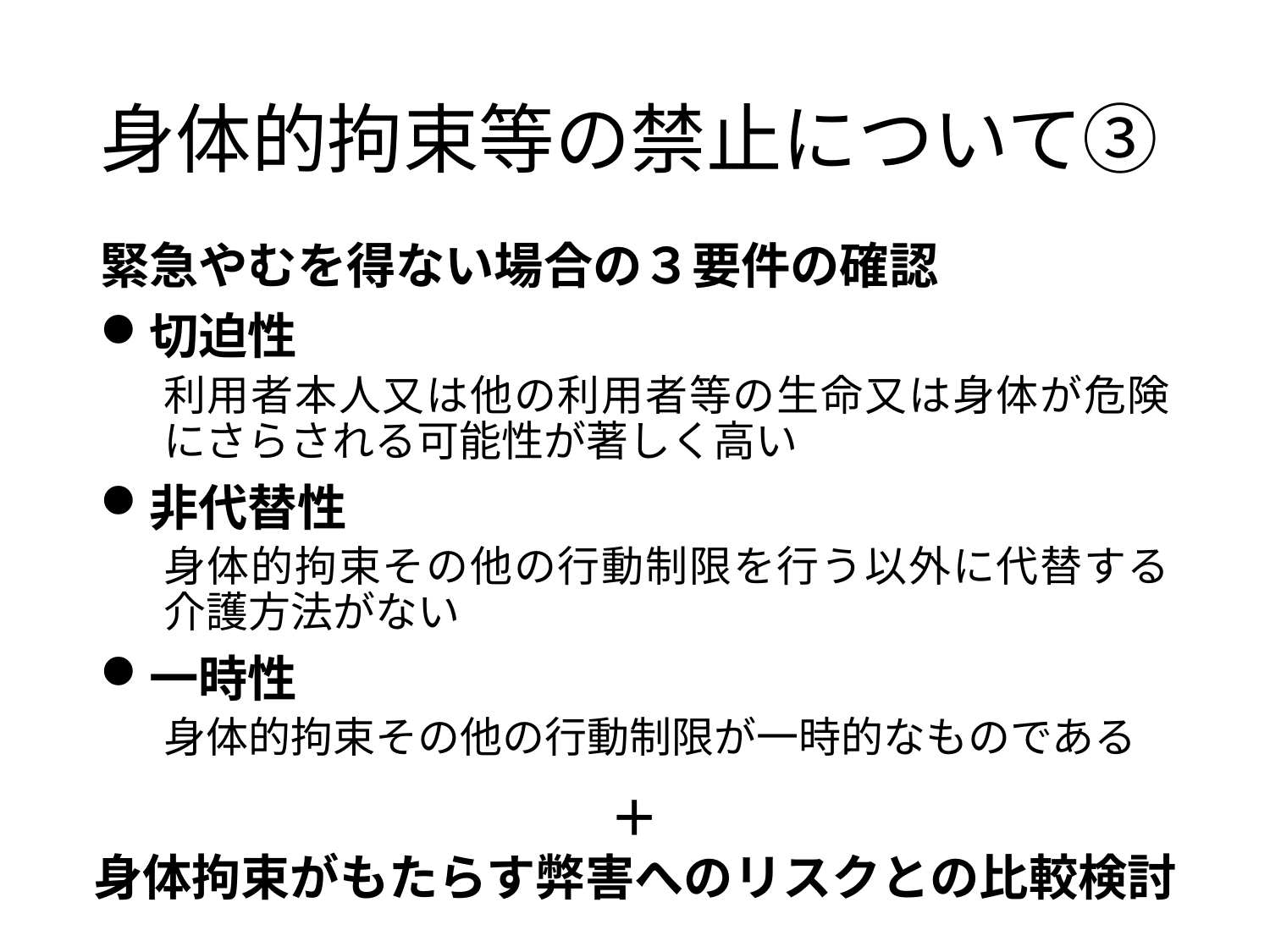

# 身体的拘束等の禁止について③
緊急やむを得ない場合の３要件の確認
切迫性
利用者本人又は他の利用者等の生命又は身体が危険にさらされる可能性が著しく高い
非代替性
身体的拘束その他の行動制限を行う以外に代替する介護方法がない
一時性
身体的拘束その他の行動制限が一時的なものである
＋
身体拘束がもたらす弊害へのリスクとの比較検討